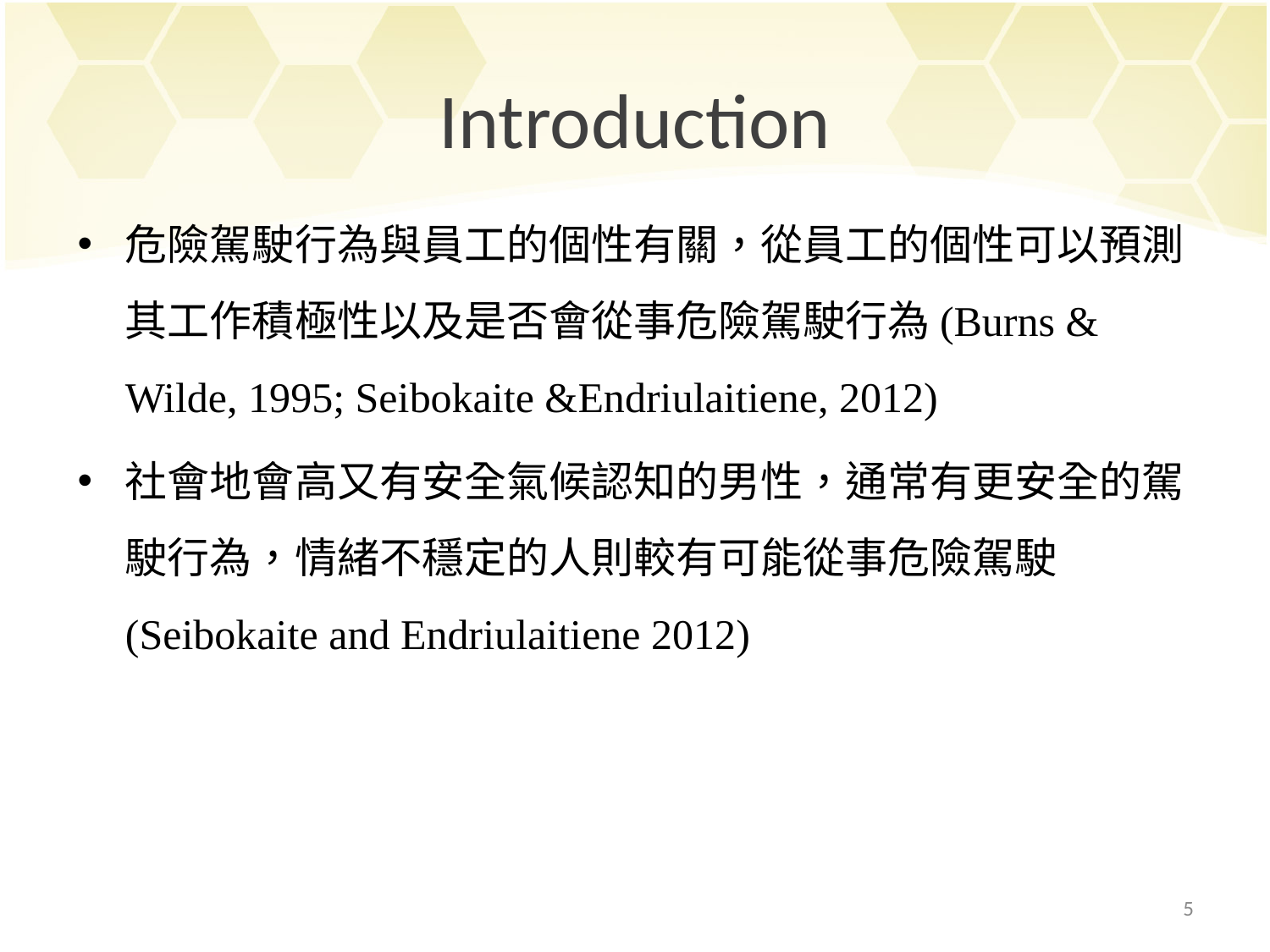

# Introduction
危險駕駛行為與員工的個性有關，從員工的個性可以預測其工作積極性以及是否會從事危險駕駛行為(Burns & Wilde, 1995; Seibokaite &Endriulaitiene, 2012)
社會地會高又有安全氣候認知的男性，通常有更安全的駕駛行為，情緒不穩定的人則較有可能從事危險駕駛(Seibokaite and Endriulaitiene 2012)
5